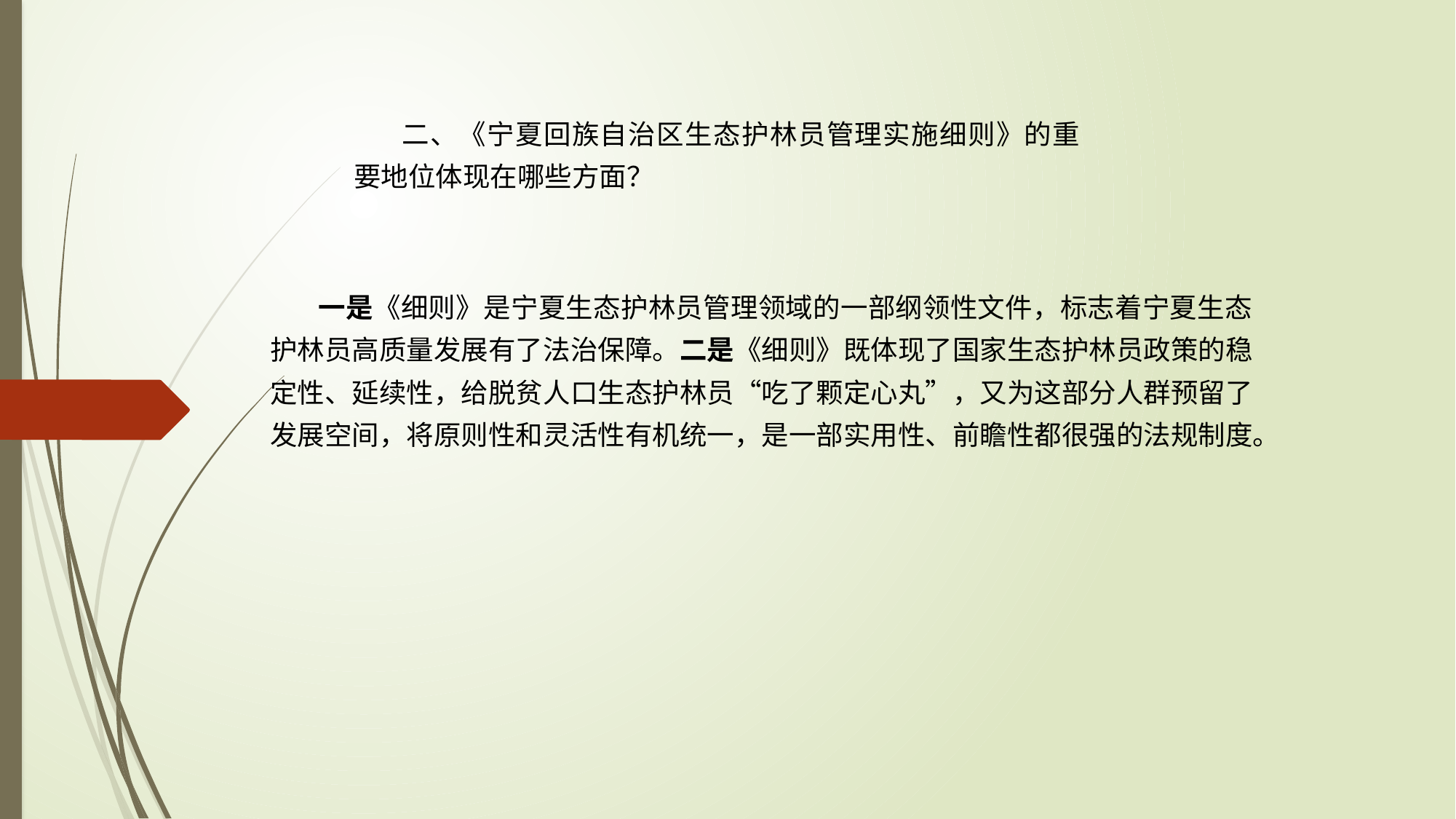

二、《宁夏回族自治区生态护林员管理实施细则》的重要地位体现在哪些方面？
一是《细则》是宁夏生态护林员管理领域的一部纲领性文件，标志着宁夏生态护林员高质量发展有了法治保障。二是《细则》既体现了国家生态护林员政策的稳定性、延续性，给脱贫人口生态护林员“吃了颗定心丸”，又为这部分人群预留了发展空间，将原则性和灵活性有机统一，是一部实用性、前瞻性都很强的法规制度。